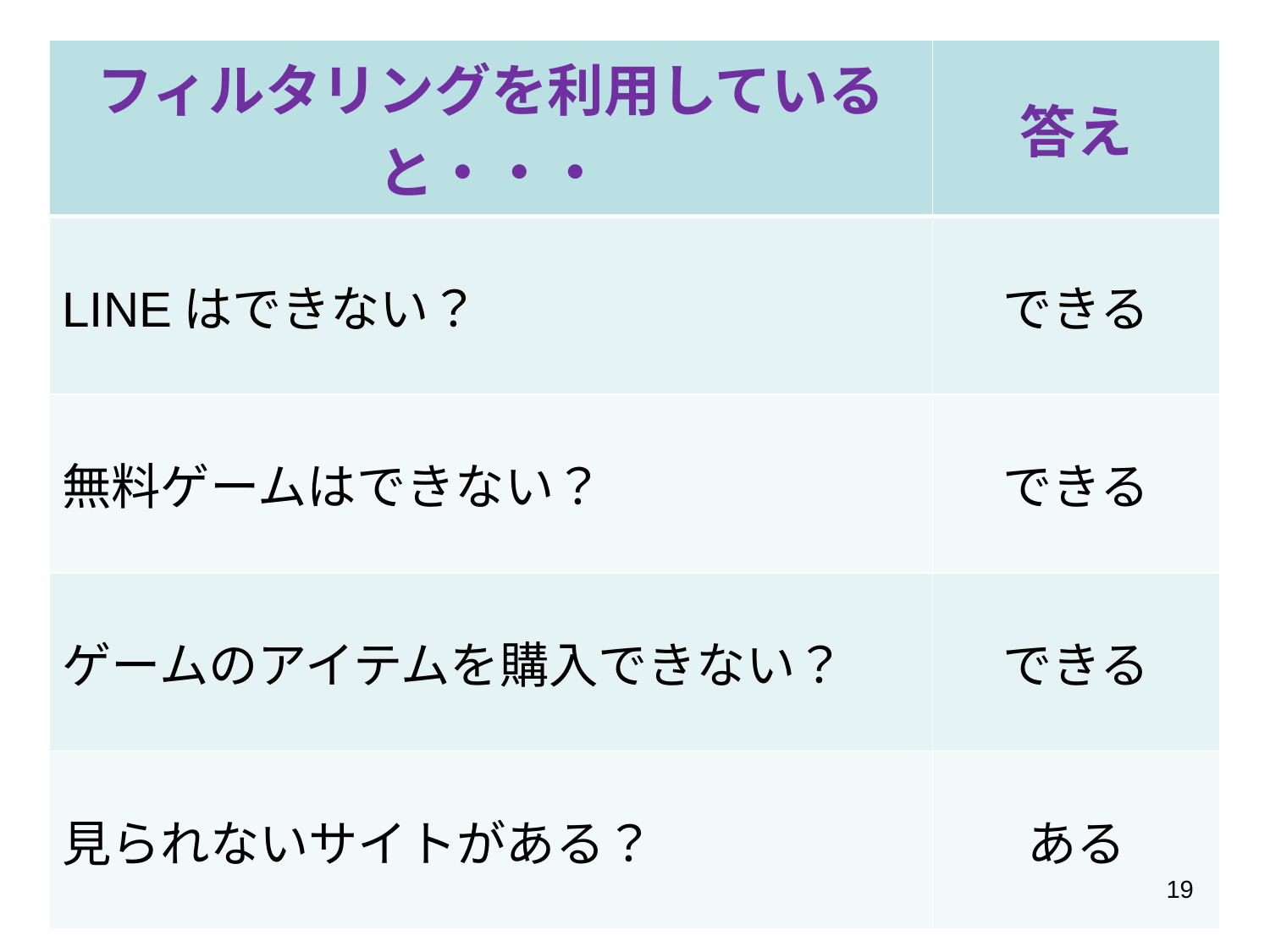

| フィルタリングを利用していると・・・ | 答え |
| --- | --- |
| LINEはできない？ | できる |
| 無料ゲームはできない？ | できる |
| ゲームのアイテムを購入できない？ | できる |
| 見られないサイトがある？ | ある |
19